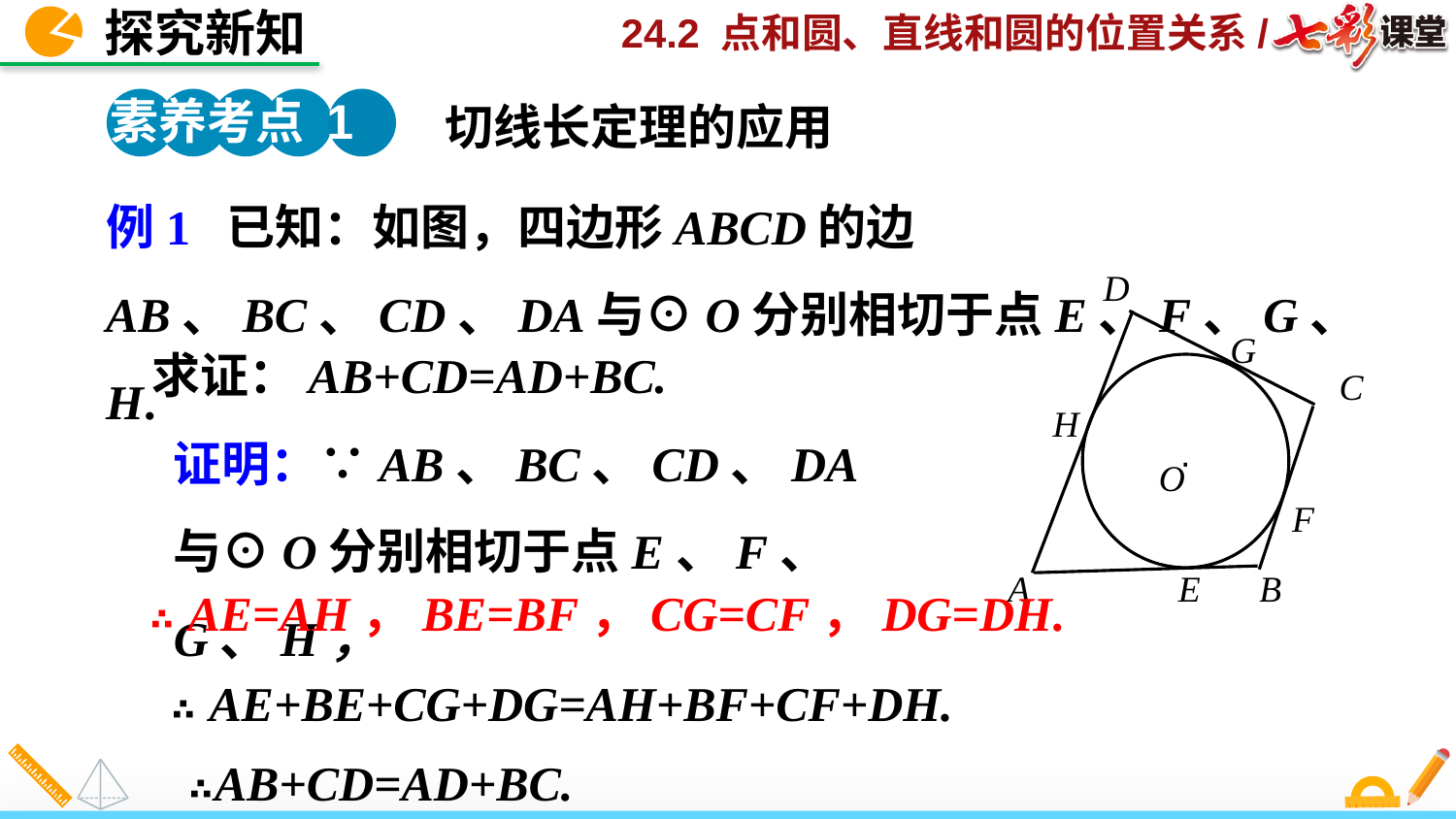

探究新知

素养考点 1

切线长定理的应用
例1  已知：如图，四边形ABCD的边AB、BC、CD、DA与⊙O分别相切于点E、F、G、H.
D

·
C

A
B

G
求证：AB+CD=AD+BC.
H
证明：∵AB、BC、CD、DA与⊙O分别相切于点E、F、G、H，
O
F
E
∴ AE=AH，BE=BF，CG=CF，DG=DH.
∴ AE+BE+CG+DG=AH+BF+CF+DH.
∴AB+CD=AD+BC.